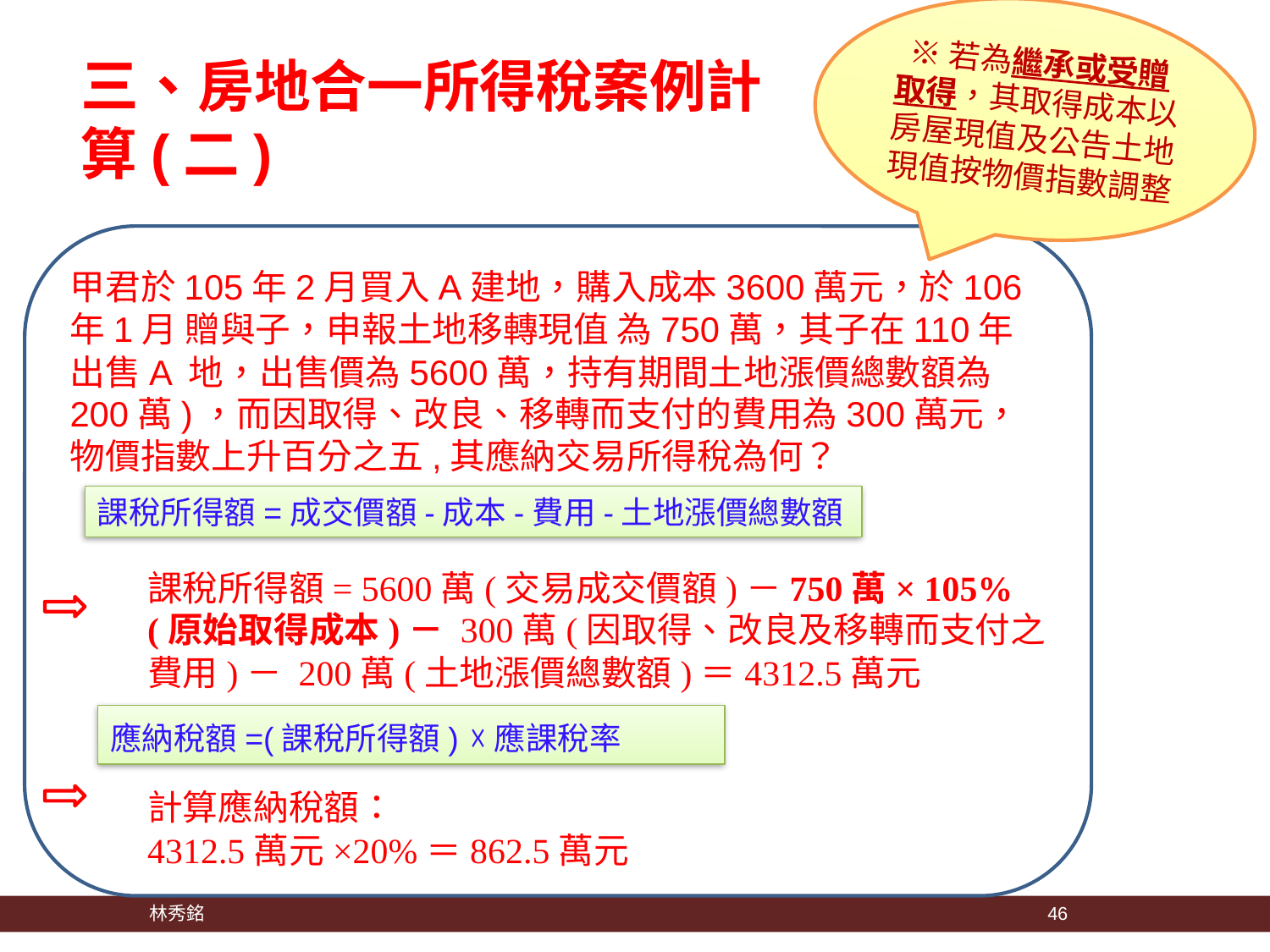

※若為繼承或受贈取得，其取得成本以房屋現值及公告土地現值按物價指數調整
三、房地合一所得稅案例計算(二)

甲君於105年2月買入A建地，購入成本3600萬元，於106年1月 贈與子，申報土地移轉現值 為750萬，其子在110年出售A 地，出售價為5600萬，持有期間土地漲價總數額為200萬)，而因取得、改良、移轉而支付的費用為300萬元， 物價指數上升百分之五,其應納交易所得稅為何？

課稅所得額= 5600萬(交易成交價額)－750萬× 105%(原始取得成本)－ 300萬(因取得、改良及移轉而支付之費用)－ 200萬(土地漲價總數額)＝4312.5萬元

計算應納稅額：
4312.5萬元×20%＝862.5萬元

課稅所得額=成交價額-成本-費用-土地漲價總數額

應納稅額=(課稅所得額) ☓應課稅率

                                 林秀銘
46